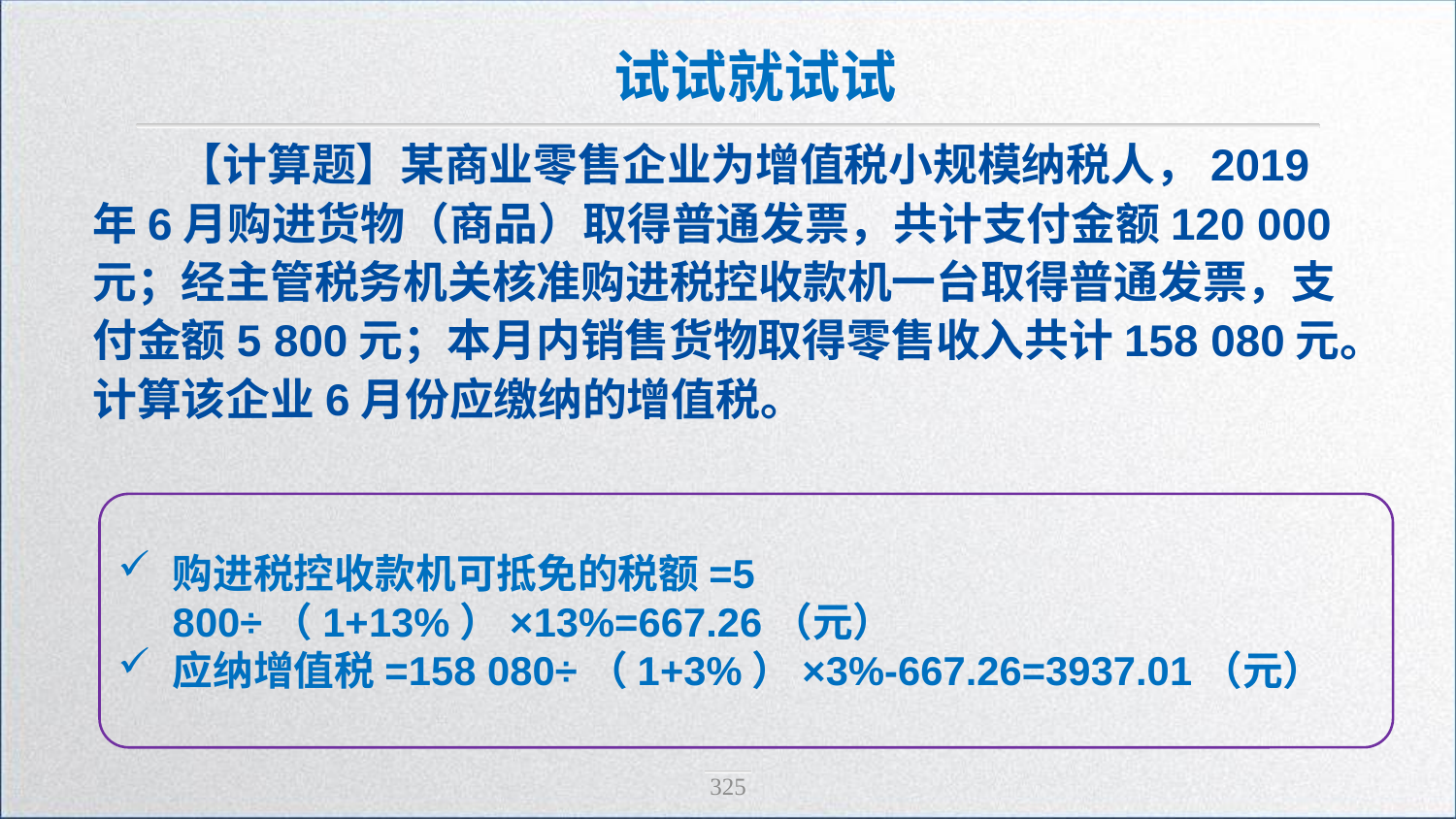

试试就试试
【计算题】某商业零售企业为增值税小规模纳税人，2019年6月购进货物（商品）取得普通发票，共计支付金额120 000元；经主管税务机关核准购进税控收款机一台取得普通发票，支付金额5 800元；本月内销售货物取得零售收入共计158 080元。计算该企业6月份应缴纳的增值税。

购进税控收款机可抵免的税额=5 800÷（1+13%）×13%=667.26（元）
应纳增值税=158 080÷（1+3%）×3%-667.26=3937.01（元）
325